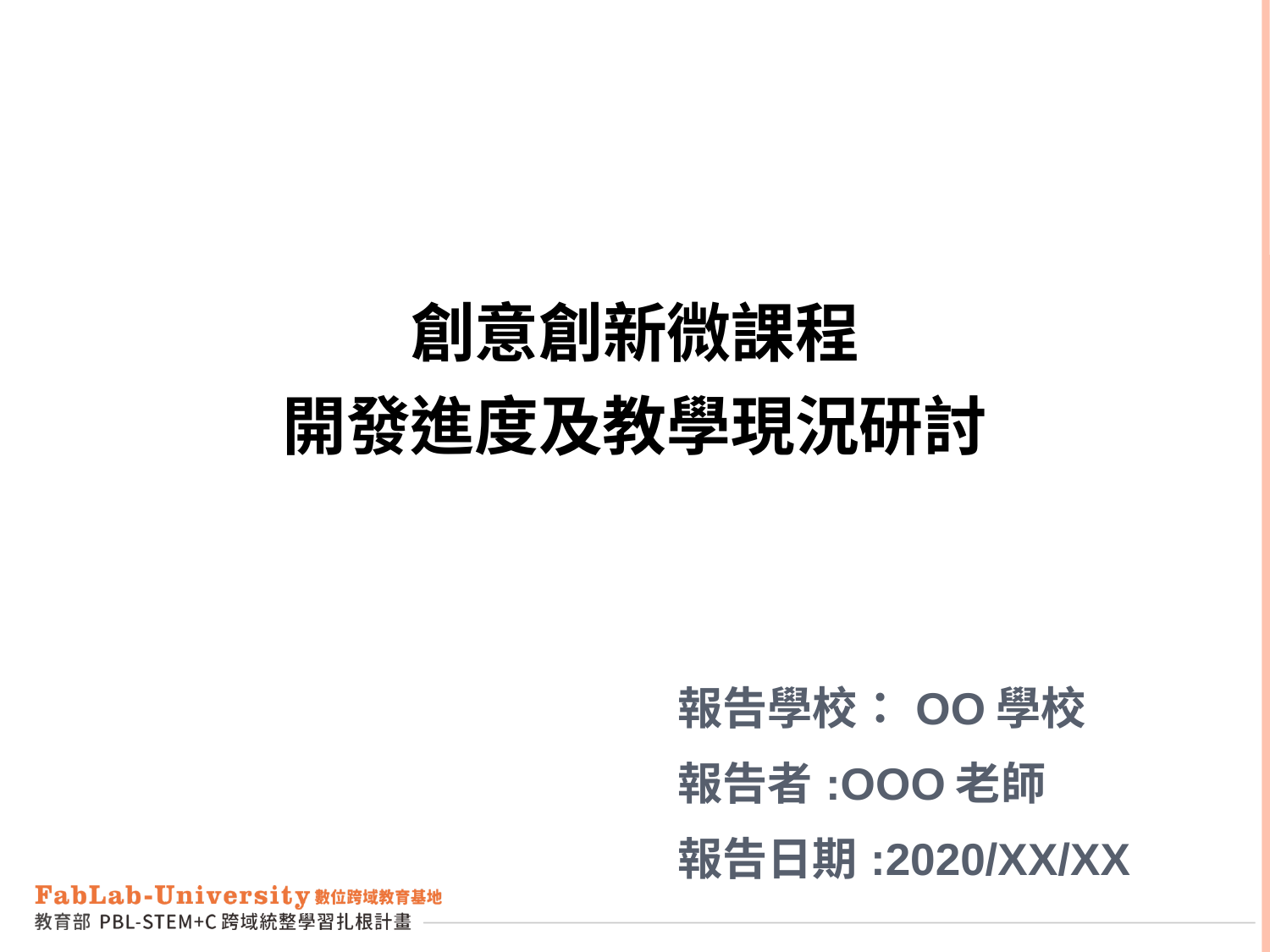

# 創意創新微課程 開發進度及教學現況研討
報告學校：OO學校
報告者:OOO老師
報告日期:2020/XX/XX